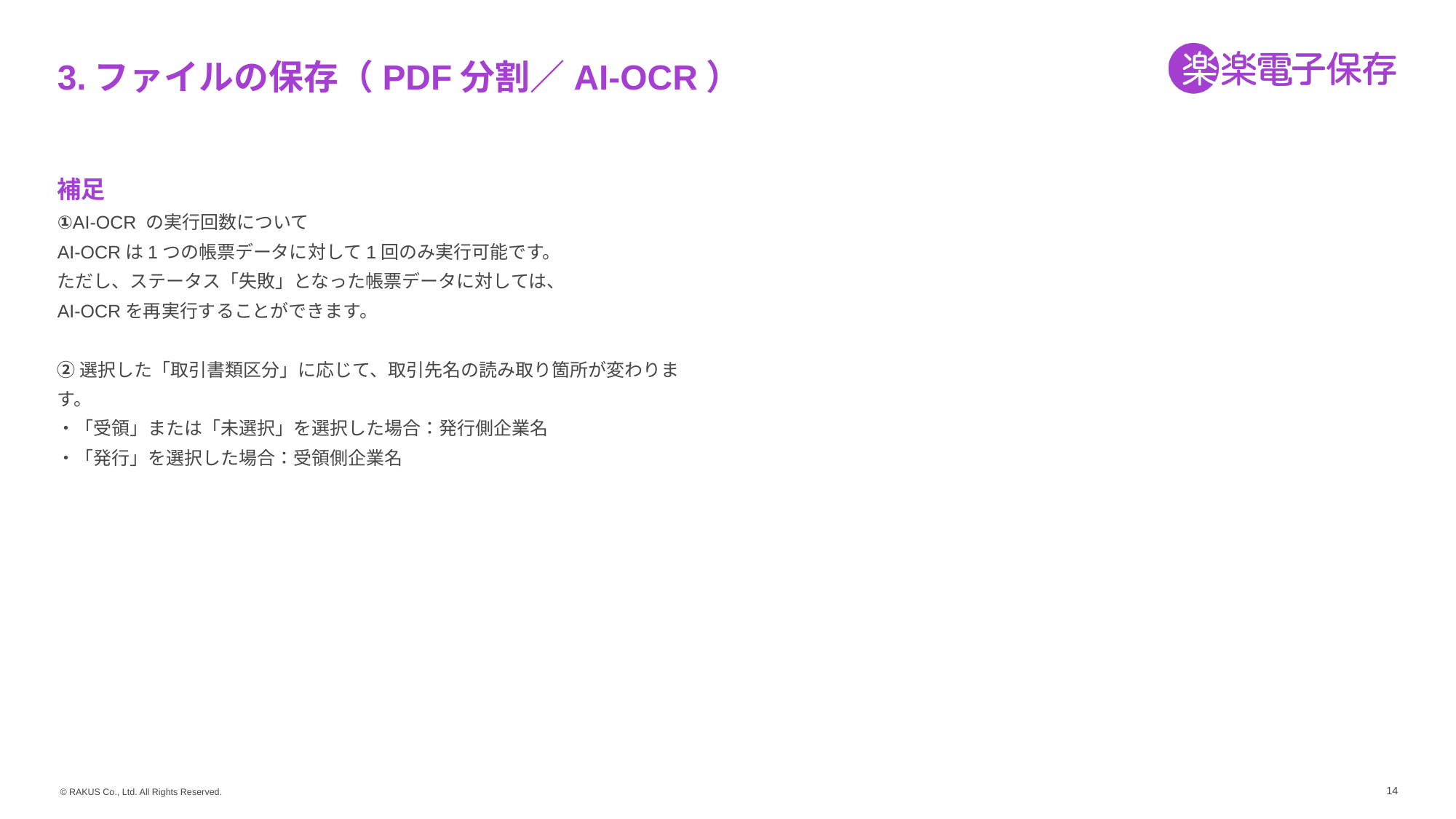

# 3.ファイルの保存（PDF分割／AI-OCR）
補足
①AI-OCR の実行回数について
AI-OCRは1つの帳票データに対して1回のみ実行可能です。
ただし、ステータス「失敗」となった帳票データに対しては、
AI-OCRを再実行することができます。

②選択した「取引書類区分」に応じて、取引先名の読み取り箇所が変わります。
・「受領」または「未選択」を選択した場合：発行側企業名
・「発行」を選択した場合：受領側企業名
14